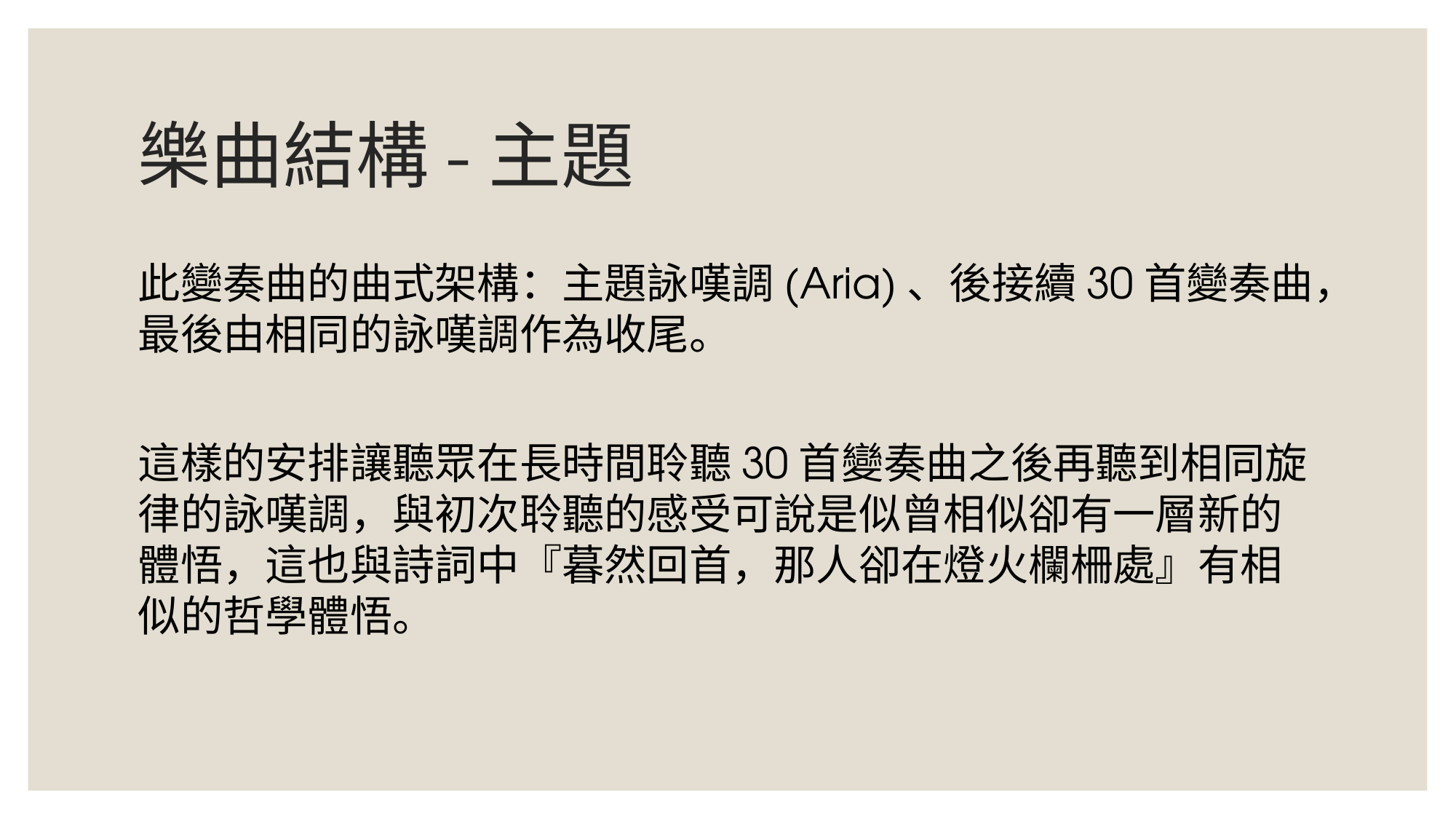

# 樂曲結構-主題
此變奏曲的曲式架構：主題詠嘆調(Aria)、後接續30首變奏曲，最後由相同的詠嘆調作為收尾。

這樣的安排讓聽眾在長時間聆聽30首變奏曲之後再聽到相同旋律的詠嘆調，與初次聆聽的感受可說是似曾相似卻有一層新的體悟，這也與詩詞中『暮然回首，那人卻在燈火欄柵處』有相似的哲學體悟。